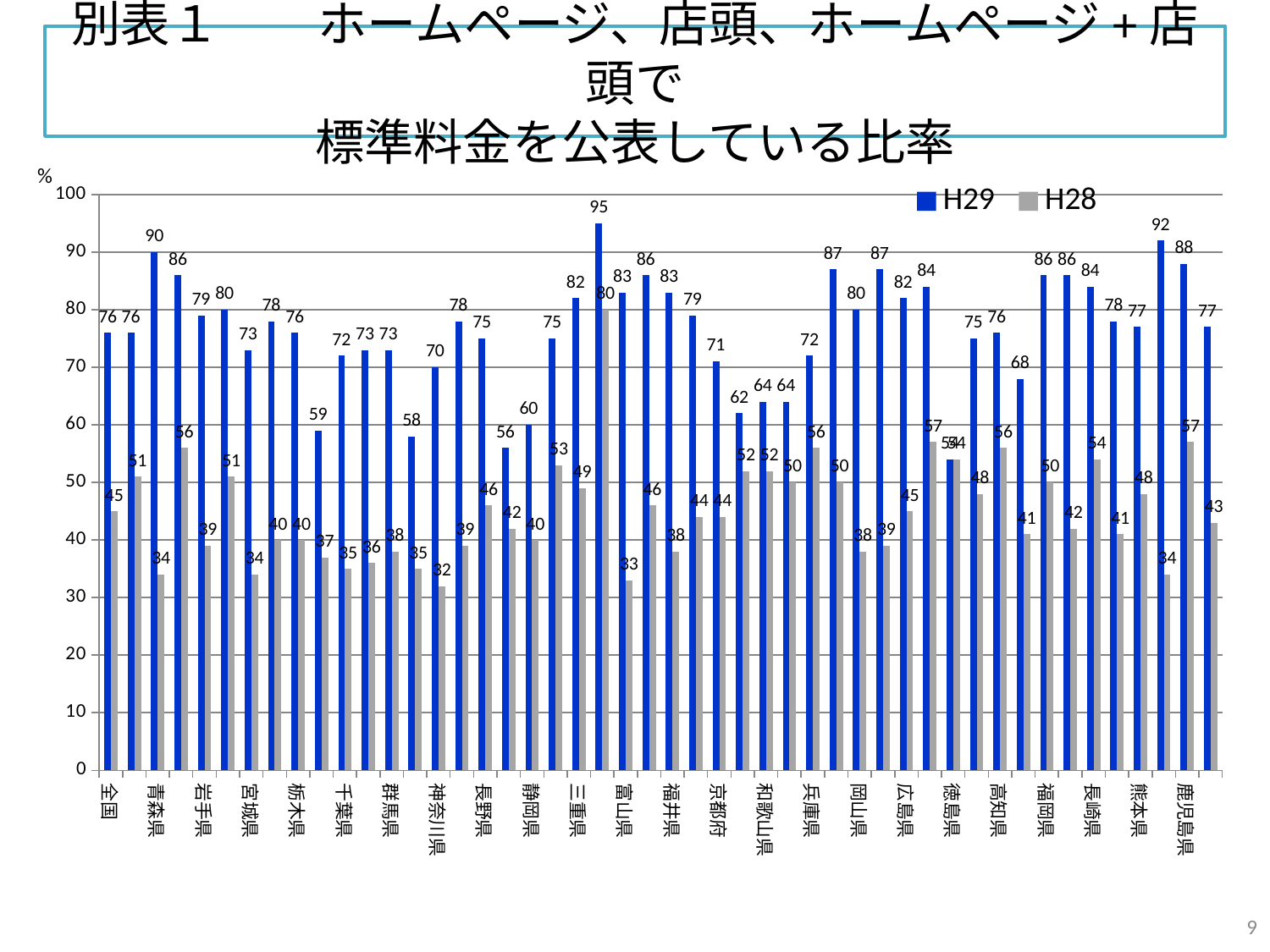

# 別表１　　ホームページ、店頭、ホームページ+店頭で 標準料金を公表している比率
%

### Chart

| Category | H29 | H28 |
|---|---|---|
| 全国 | 76.0 | 45.0 |
| 北海道 | 76.0 | 51.0 |
| 青森県 | 90.0 | 34.0 |
| 秋田県 | 86.0 | 56.0 |
| 岩手県 | 79.0 | 39.0 |
| 山形県 | 80.0 | 51.0 |
| 宮城県 | 73.0 | 34.0 |
| 福島県 | 78.0 | 40.0 |
| 栃木県 | 76.0 | 40.0 |
| 茨城県 | 59.0 | 37.0 |
| 千葉県 | 72.0 | 35.0 |
| 埼玉県 | 73.0 | 36.0 |
| 群馬県 | 73.0 | 38.0 |
| 東京都 | 58.0 | 35.0 |
| 神奈川県 | 70.0 | 32.0 |
| 新潟県 | 78.0 | 39.0 |
| 長野県 | 75.0 | 46.0 |
| 山梨県 | 56.0 | 42.0 |
| 静岡県 | 60.0 | 40.0 |
| 愛知県 | 75.0 | 53.0 |
| 三重県 | 82.0 | 49.0 |
| 岐阜県 | 95.0 | 80.0 |
| 富山県 | 83.0 | 33.0 |
| 石川県 | 86.0 | 46.0 |
| 福井県 | 83.0 | 38.0 |
| 滋賀県 | 79.0 | 44.0 |
| 京都府 | 71.0 | 44.0 |
| 奈良県 | 62.0 | 52.0 |
| 和歌山県 | 64.0 | 52.0 |
| 大阪府 | 64.0 | 50.0 |
| 兵庫県 | 72.0 | 56.0 |
| 鳥取県 | 87.0 | 50.0 |
| 岡山県 | 80.0 | 38.0 |
| 島根県 | 87.0 | 39.0 |
| 広島県 | 82.0 | 45.0 |
| 山口県 | 84.0 | 57.0 |
| 徳島県 | 54.0 | 54.0 |
| 香川県 | 75.0 | 48.0 |
| 高知県 | 76.0 | 56.0 |
| 愛媛県 | 68.0 | 41.0 |
| 福岡県 | 86.0 | 50.0 |
| 佐賀県 | 86.0 | 42.0 |
| 長崎県 | 84.0 | 54.0 |
| 大分県 | 78.0 | 41.0 |
| 熊本県 | 77.0 | 48.0 |
| 宮崎県 | 92.0 | 34.0 |
| 鹿児島県 | 88.0 | 57.0 |
| 沖縄県 | 77.0 | 43.0 |
9